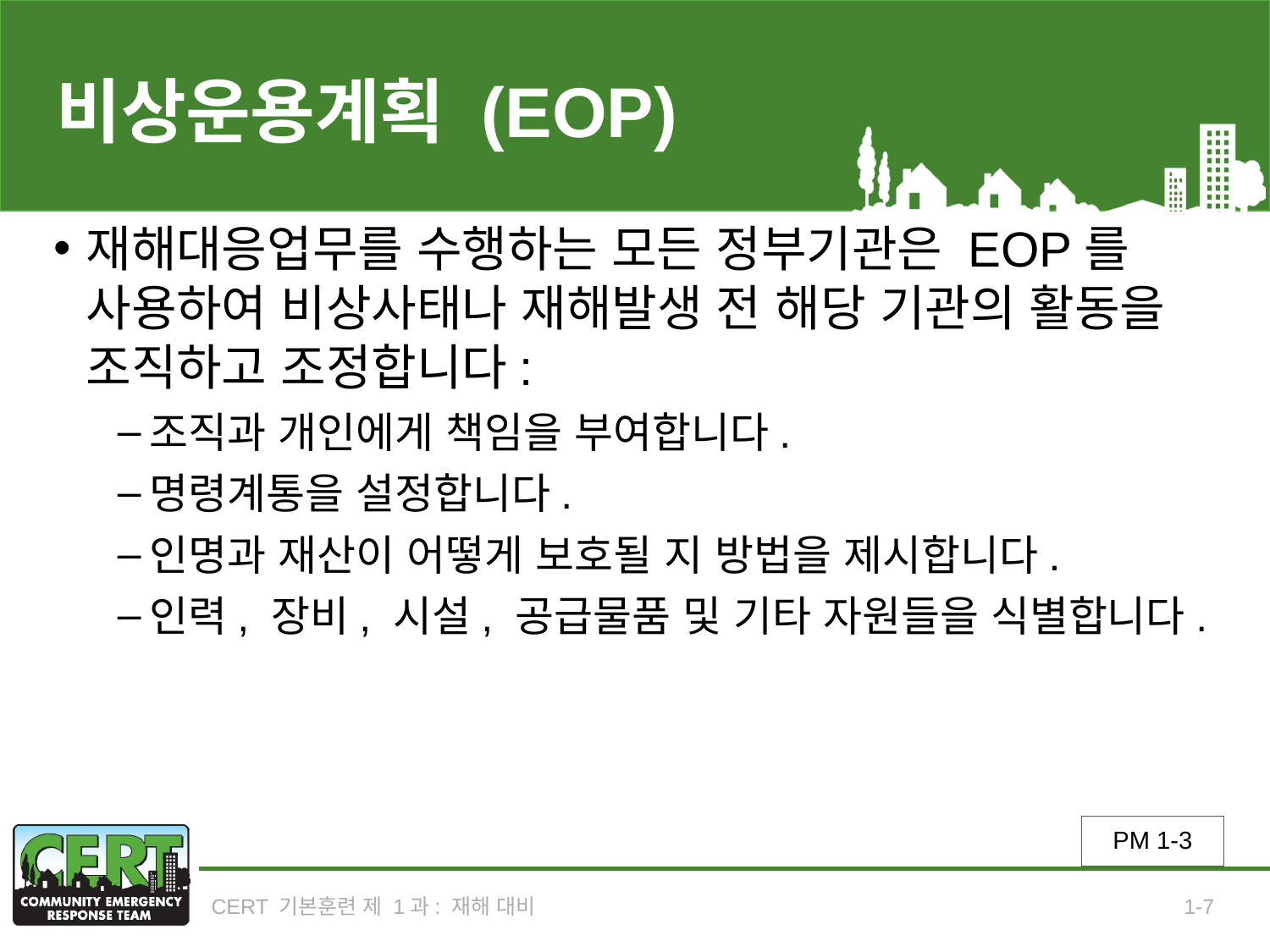

# 비상운용계획 (EOP)
재해대응업무를 수행하는 모든 정부기관은 EOP를 사용하여 비상사태나 재해발생 전 해당 기관의 활동을 조직하고 조정합니다:
조직과 개인에게 책임을 부여합니다.
명령계통을 설정합니다.
인명과 재산이 어떻게 보호될 지 방법을 제시합니다.
인력, 장비, 시설, 공급물품 및 기타 자원들을 식별합니다.
PM 1-3
CERT 기본훈련 제 1과: 재해 대비
1-7